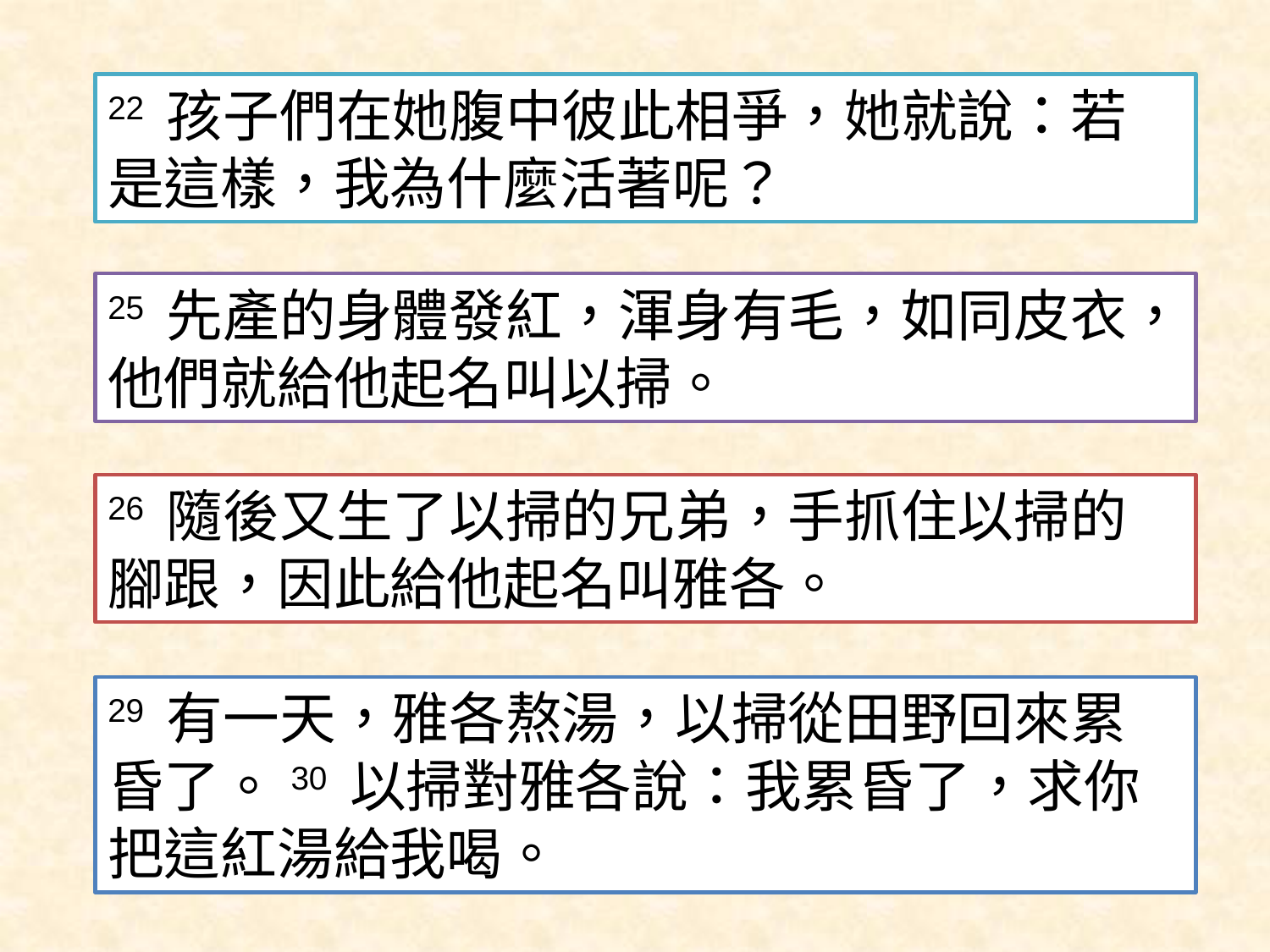

22 孩子們在她腹中彼此相爭，她就說：若是這樣，我為什麼活著呢？
25 先產的身體發紅，渾身有毛，如同皮衣，他們就給他起名叫以掃。
26 隨後又生了以掃的兄弟，手抓住以掃的腳跟，因此給他起名叫雅各。
29 有一天，雅各熬湯，以掃從田野回來累昏了。30 以掃對雅各說：我累昏了，求你把這紅湯給我喝。